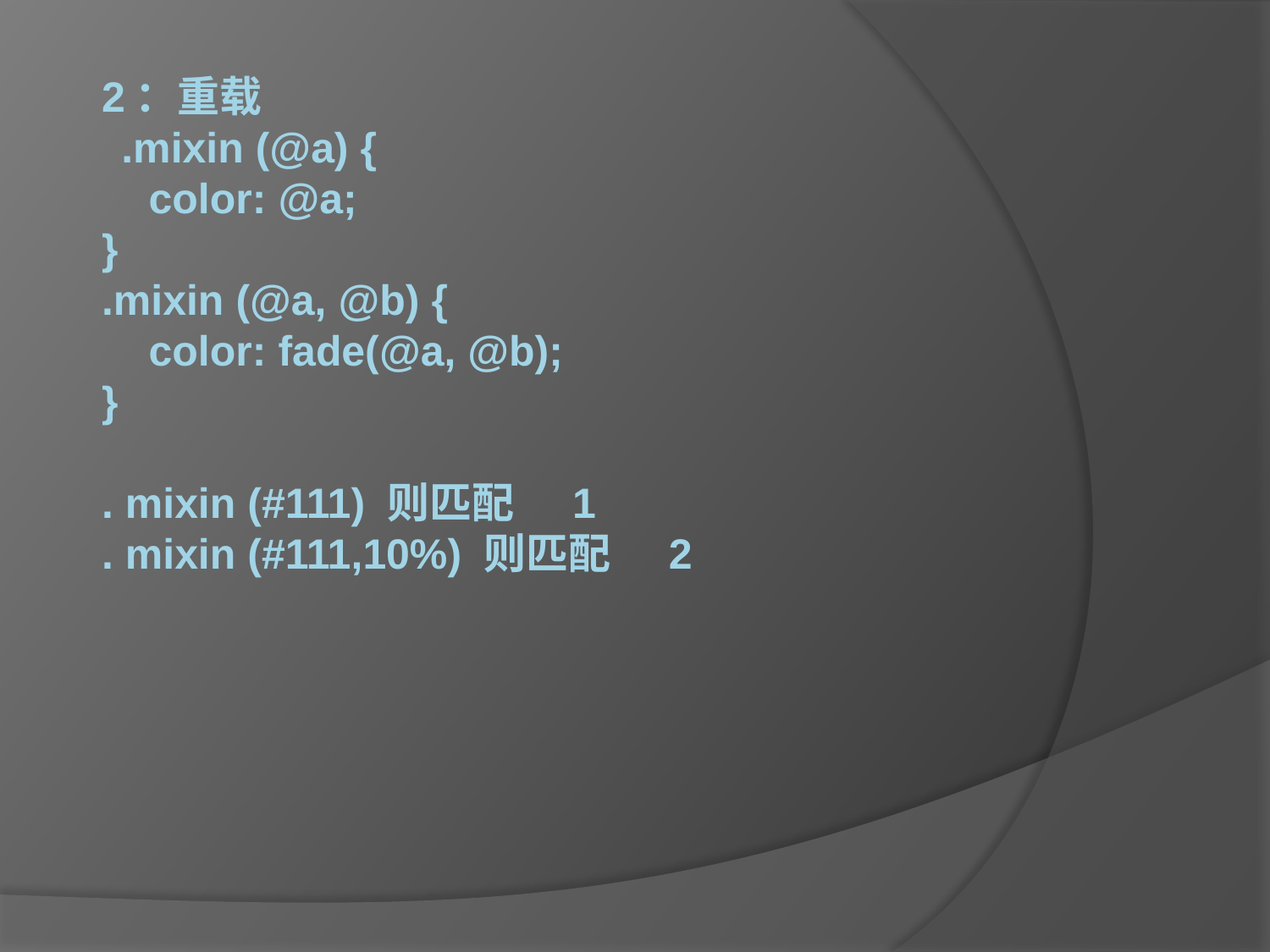

# 2：重载 .mixin (@a) { color: @a; } .mixin (@a, @b) { color: fade(@a, @b); } . mixin (#111) 则匹配     1 . mixin (#111,10%) 则匹配     2